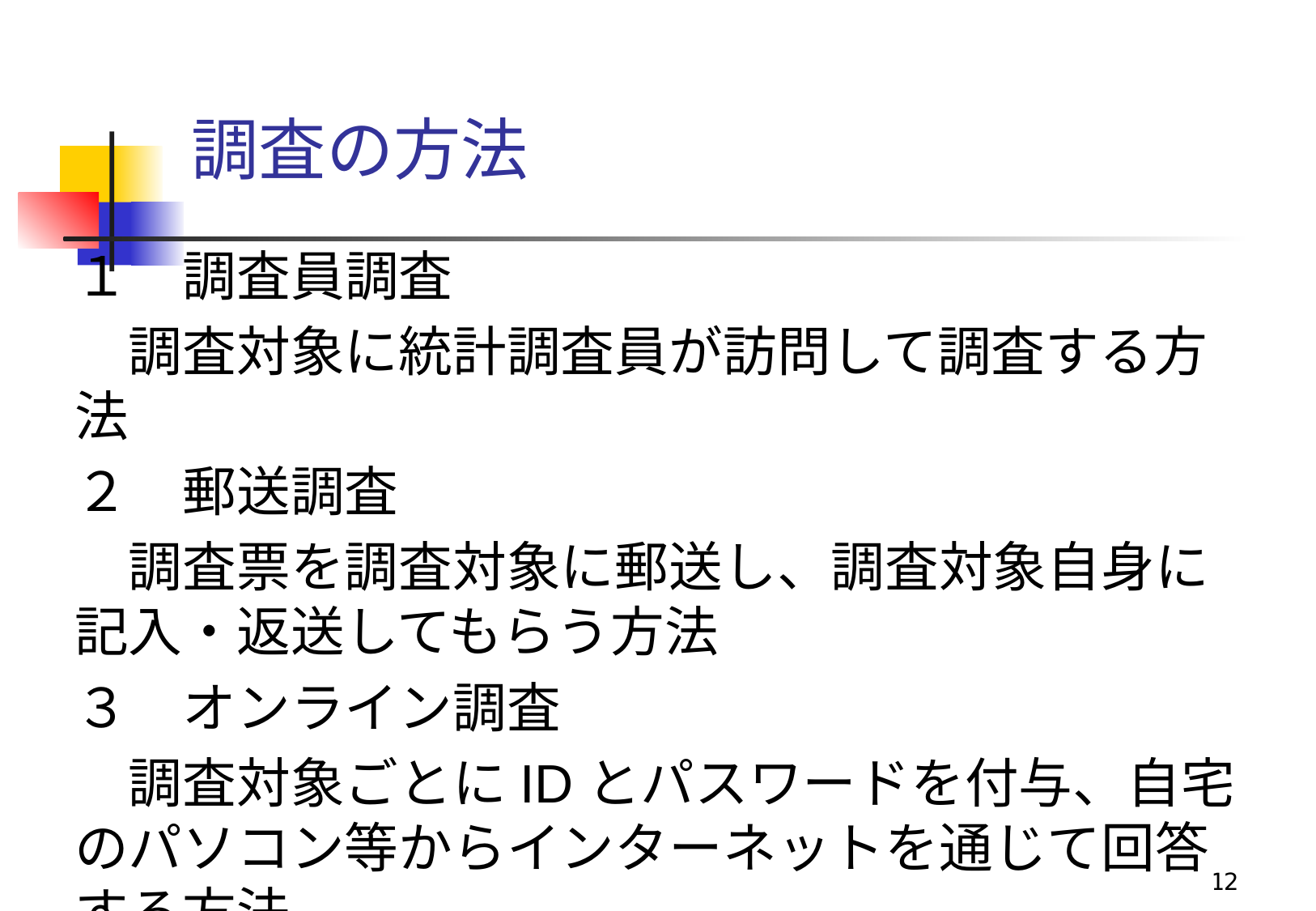

# 調査の方法
１　調査員調査
　調査対象に統計調査員が訪問して調査する方法
２　郵送調査
　調査票を調査対象に郵送し、調査対象自身に記入・返送してもらう方法
３　オンライン調査
　調査対象ごとにIDとパスワードを付与、自宅のパソコン等からインターネットを通じて回答する方法
12